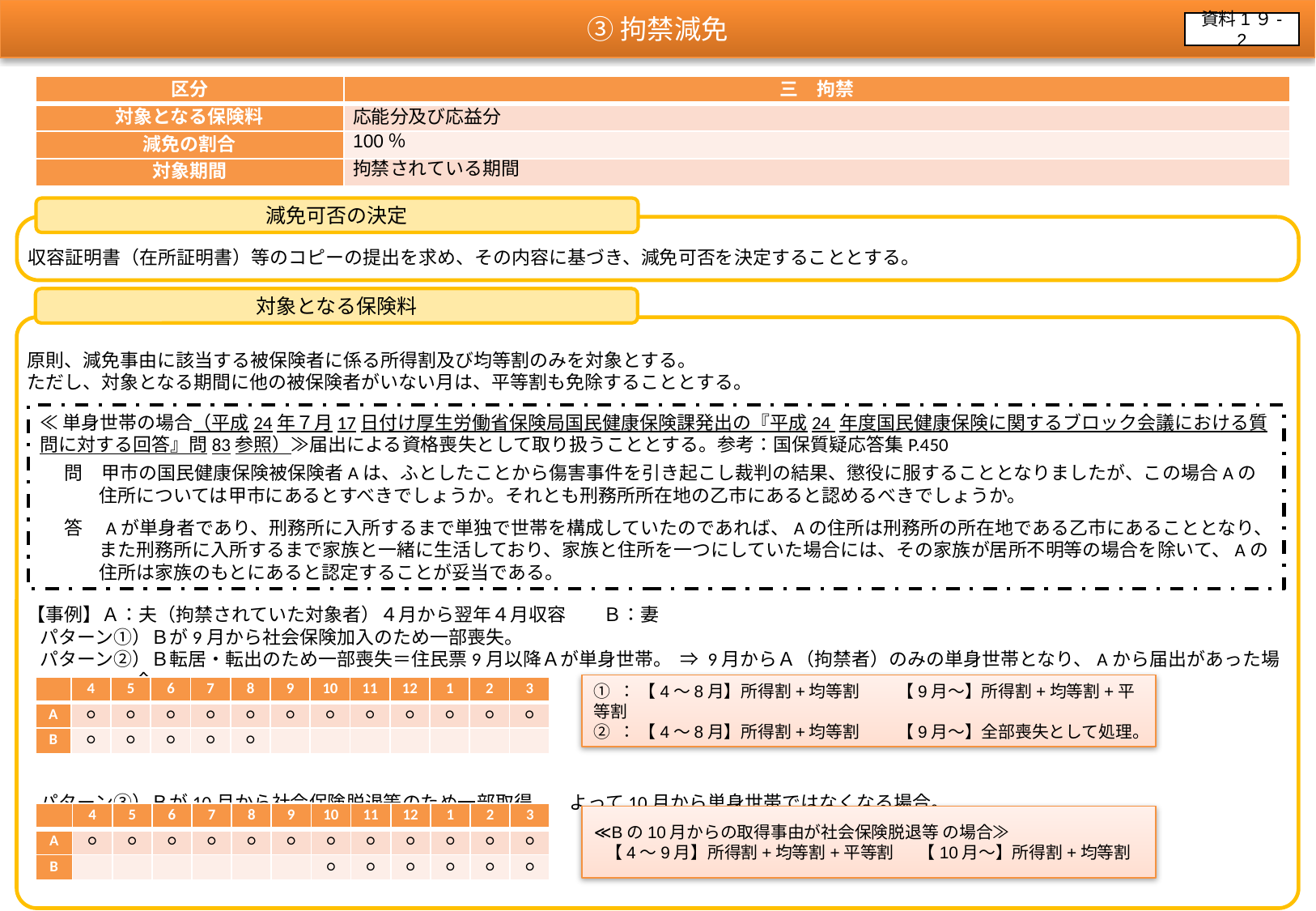

③拘禁減免
資料1９-2
| 区分 | 三　拘禁 |
| --- | --- |
| 対象となる保険料 | 応能分及び応益分 |
| 減免の割合 | 100％ |
| 対象期間 | 拘禁されている期間 |
減免可否の決定

収容証明書（在所証明書）等のコピーの提出を求め、その内容に基づき、減免可否を決定することとする。

対象となる保険料

原則、減免事由に該当する被保険者に係る所得割及び均等割のみを対象とする。
ただし、対象となる期間に他の被保険者がいない月は、平等割も免除することとする。

【事例】Ａ：夫（拘禁されていた対象者）４月から翌年４月収容　　Ｂ：妻
  パターン①）Ｂが9月から社会保険加入のため一部喪失。
  パターン②）Ｂ転居・転出のため一部喪失＝住民票9月以降Ａが単身世帯。  ⇒ 9月からＡ（拘禁者）のみの単身世帯となり、Aから届出があった場合。

  パターン③）Ｂが10月から社会保険脱退等のため一部取得。　よって10月から単身世帯ではなくなる場合。

≪単身世帯の場合（平成24年７月17日付け厚生労働省保険局国民健康保険課発出の『平成24 年度国民健康保険に関するブロック会議における質問に対する回答』問83参照）≫届出による資格喪失として取り扱うこととする。参考：国保質疑応答集P.450

問　甲市の国民健康保険被保険者Aは、ふとしたことから傷害事件を引き起こし裁判の結果、懲役に服することとなりましたが、この場合Aの住所については甲市にあるとすべきでしょうか。それとも刑務所所在地の乙市にあると認めるべきでしょうか。

答　Aが単身者であり、刑務所に入所するまで単独で世帯を構成していたのであれば、Aの住所は刑務所の所在地である乙市にあることとなり、また刑務所に入所するまで家族と一緒に生活しており、家族と住所を一つにしていた場合には、その家族が居所不明等の場合を除いて、Aの住所は家族のもとにあると認定することが妥当である。
① ： 【4～8月】所得割+均等割　　 【9月～】所得割+均等割+平等割
② ： 【4～8月】所得割+均等割　　 【9月～】全部喪失として処理。
|  | 4 | 5 | 6 | 7 | 8 | 9 | 10 | 11 | 12 | 1 | 2 | 3 |
| --- | --- | --- | --- | --- | --- | --- | --- | --- | --- | --- | --- | --- |
| A | ○ | ○ | ○ | ○ | ○ | ○ | ○ | ○ | ○ | ○ | ○ | ○ |
| B | ○ | ○ | ○ | ○ | ○ |  |  |  |  |  |  |  |
|  | 4 | 5 | 6 | 7 | 8 | 9 | 10 | 11 | 12 | 1 | 2 | 3 |
| --- | --- | --- | --- | --- | --- | --- | --- | --- | --- | --- | --- | --- |
| A | ○ | ○ | ○ | ○ | ○ | ○ | ○ | ○ | ○ | ○ | ○ | ○ |
| B |  |  |  |  |  |  | ○ | ○ | ○ | ○ | ○ | ○ |
≪Bの10月からの取得事由が社会保険脱退等 の場合≫
  【4～9月】所得割+均等割+平等割　  【10月～】所得割+均等割